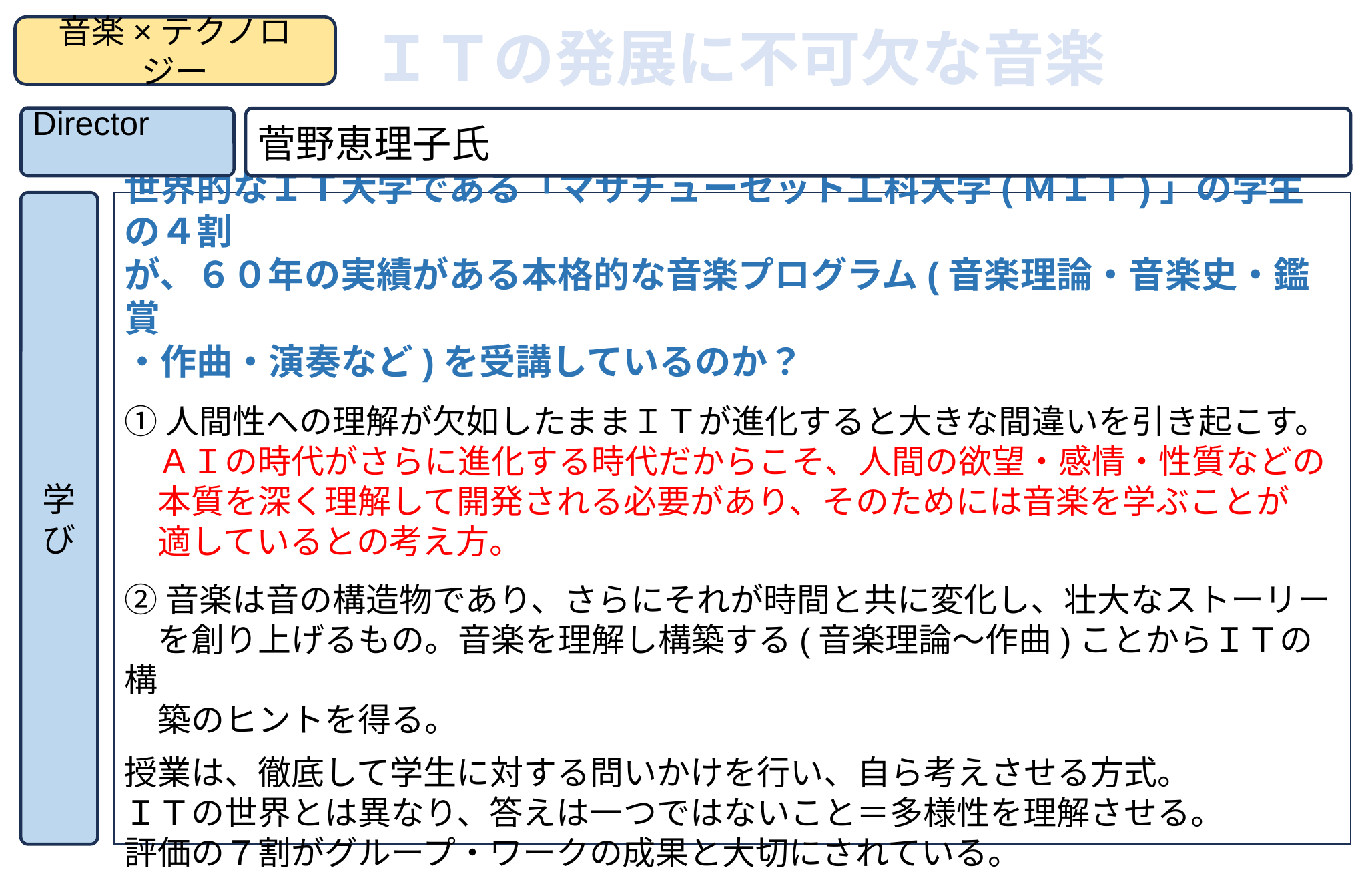

ＩＴの発展に不可欠な音楽
音楽×テクノロジー
Director
菅野恵理子氏
学び
世界的なＩＴ大学である「マサチューセット工科大学(ＭＩＴ)」の学生の４割
が、６０年の実績がある本格的な音楽プログラム(音楽理論・音楽史・鑑賞
・作曲・演奏など)を受講しているのか？

①人間性への理解が欠如したままＩＴが進化すると大きな間違いを引き起こす。
　ＡＩの時代がさらに進化する時代だからこそ、人間の欲望・感情・性質などの
　本質を深く理解して開発される必要があり、そのためには音楽を学ぶことが
　適しているとの考え方。

②音楽は音の構造物であり、さらにそれが時間と共に変化し、壮大なストーリー
　を創り上げるもの。音楽を理解し構築する(音楽理論～作曲)ことからＩＴの構
　築のヒントを得る。

授業は、徹底して学生に対する問いかけを行い、自ら考えさせる方式。
ＩＴの世界とは異なり、答えは一つではないこと＝多様性を理解させる。
評価の７割がグループ・ワークの成果と大切にされている。